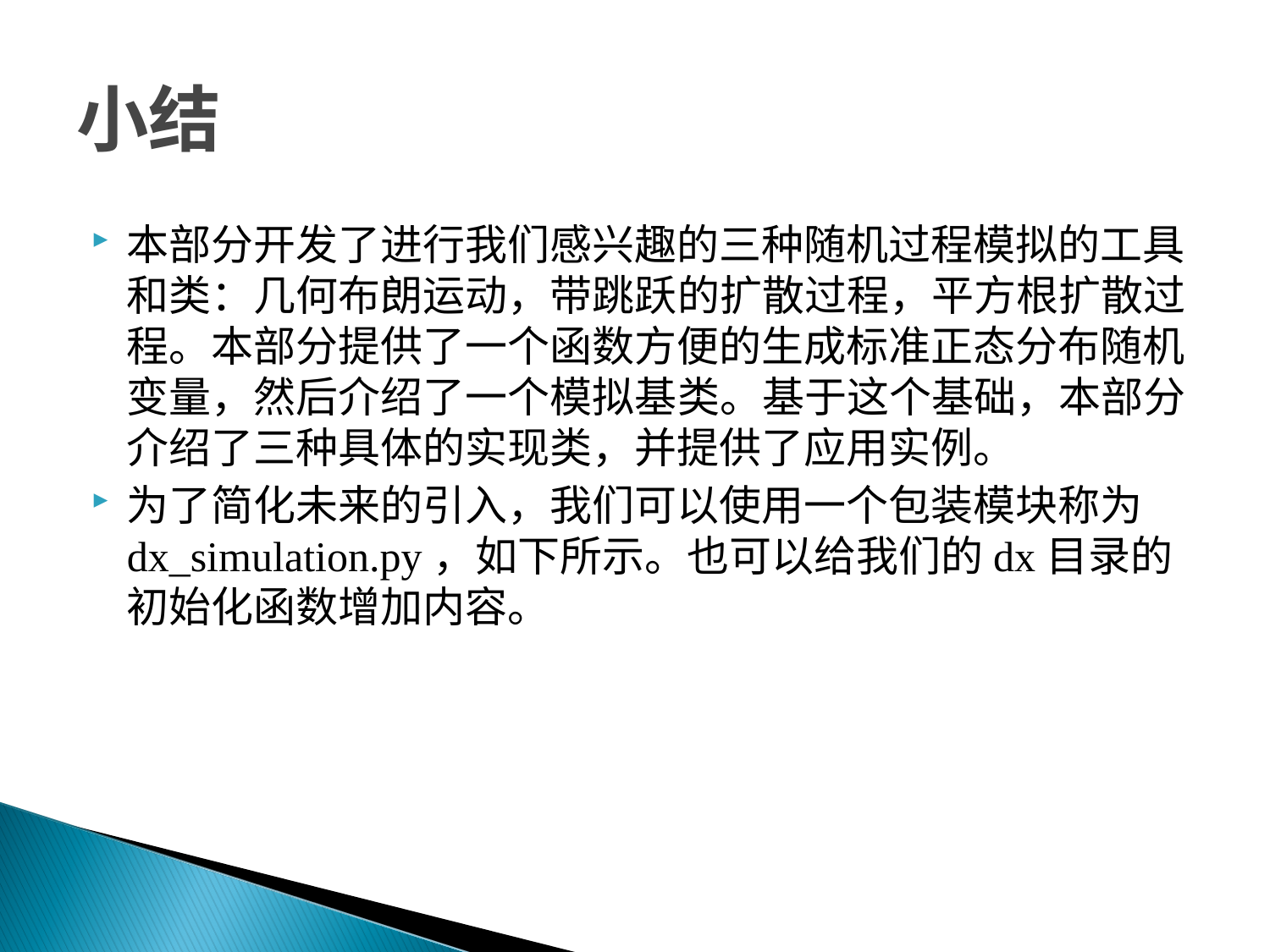

# 小结
本部分开发了进行我们感兴趣的三种随机过程模拟的工具和类：几何布朗运动，带跳跃的扩散过程，平方根扩散过程。本部分提供了一个函数方便的生成标准正态分布随机变量，然后介绍了一个模拟基类。基于这个基础，本部分介绍了三种具体的实现类，并提供了应用实例。
为了简化未来的引入，我们可以使用一个包装模块称为dx_simulation.py，如下所示。也可以给我们的dx目录的初始化函数增加内容。